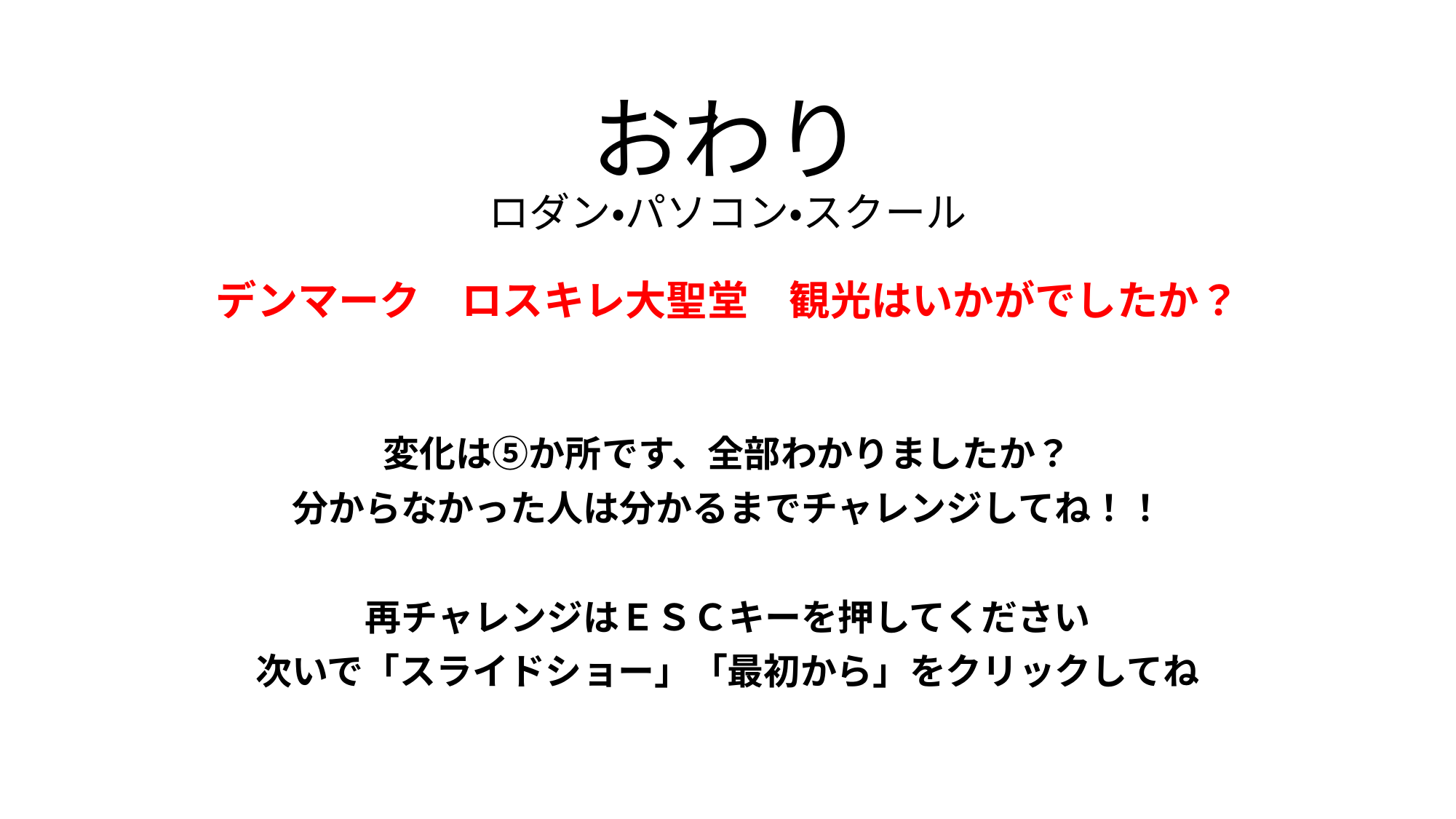

# おわり ロダン・パソコン・スクール デンマーク　ロスキレ大聖堂　観光はいかがでしたか？
変化は⑤か所です、全部わかりましたか？
分からなかった人は分かるまでチャレンジしてね！！

再チャレンジはＥＳＣキーを押してください
次いで「スライドショー」「最初から」をクリックしてね